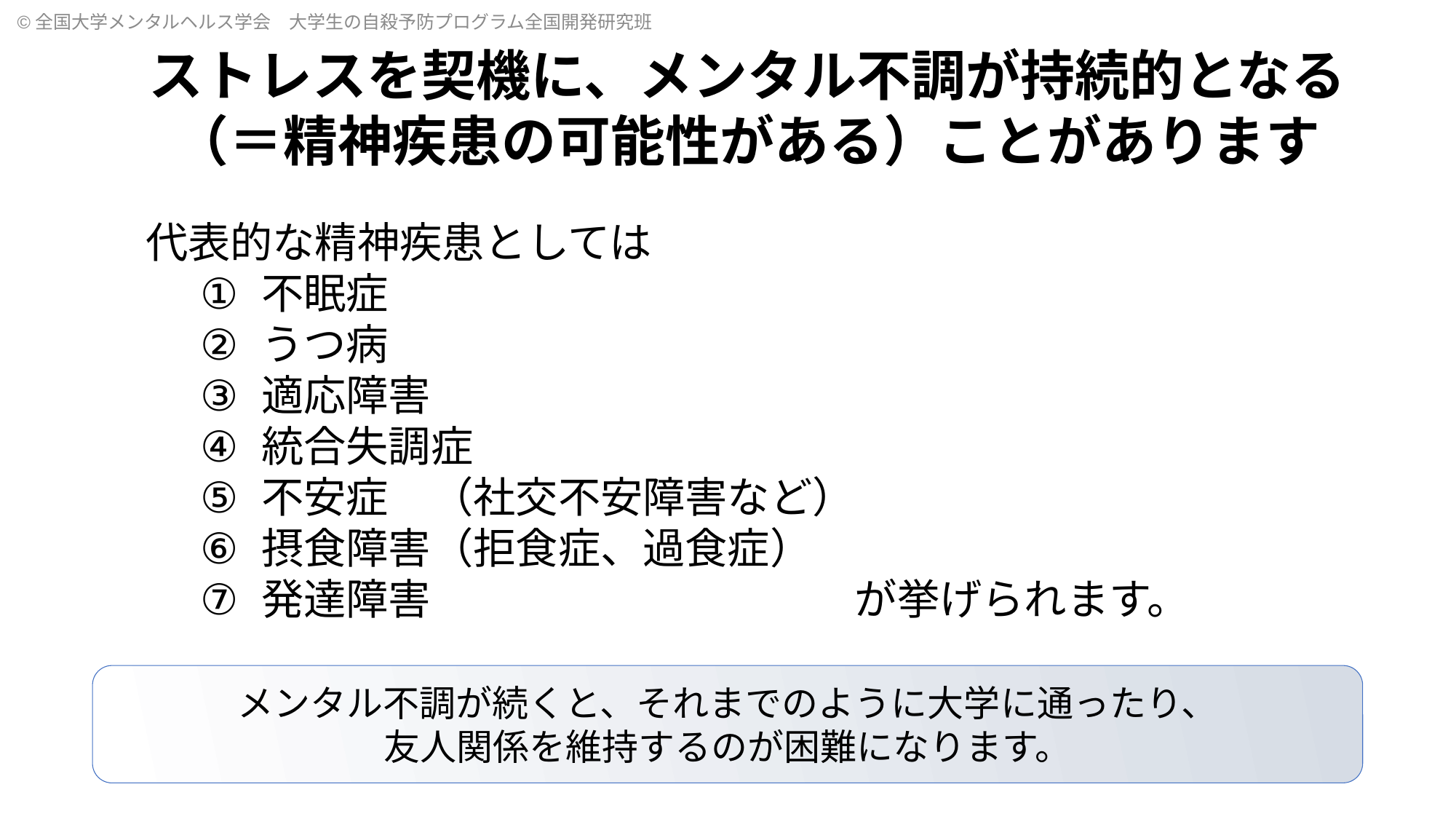

ストレスを契機に、メンタル不調が持続的となる（＝精神疾患の可能性がある）ことがあります
代表的な精神疾患としては
不眠症
うつ病
適応障害
統合失調症
不安症　（社交不安障害など）
摂食障害（拒食症、過食症）
発達障害　　　　　　　　　　が挙げられます。
メンタル不調が続くと、それまでのように大学に通ったり、
友人関係を維持するのが困難になります。